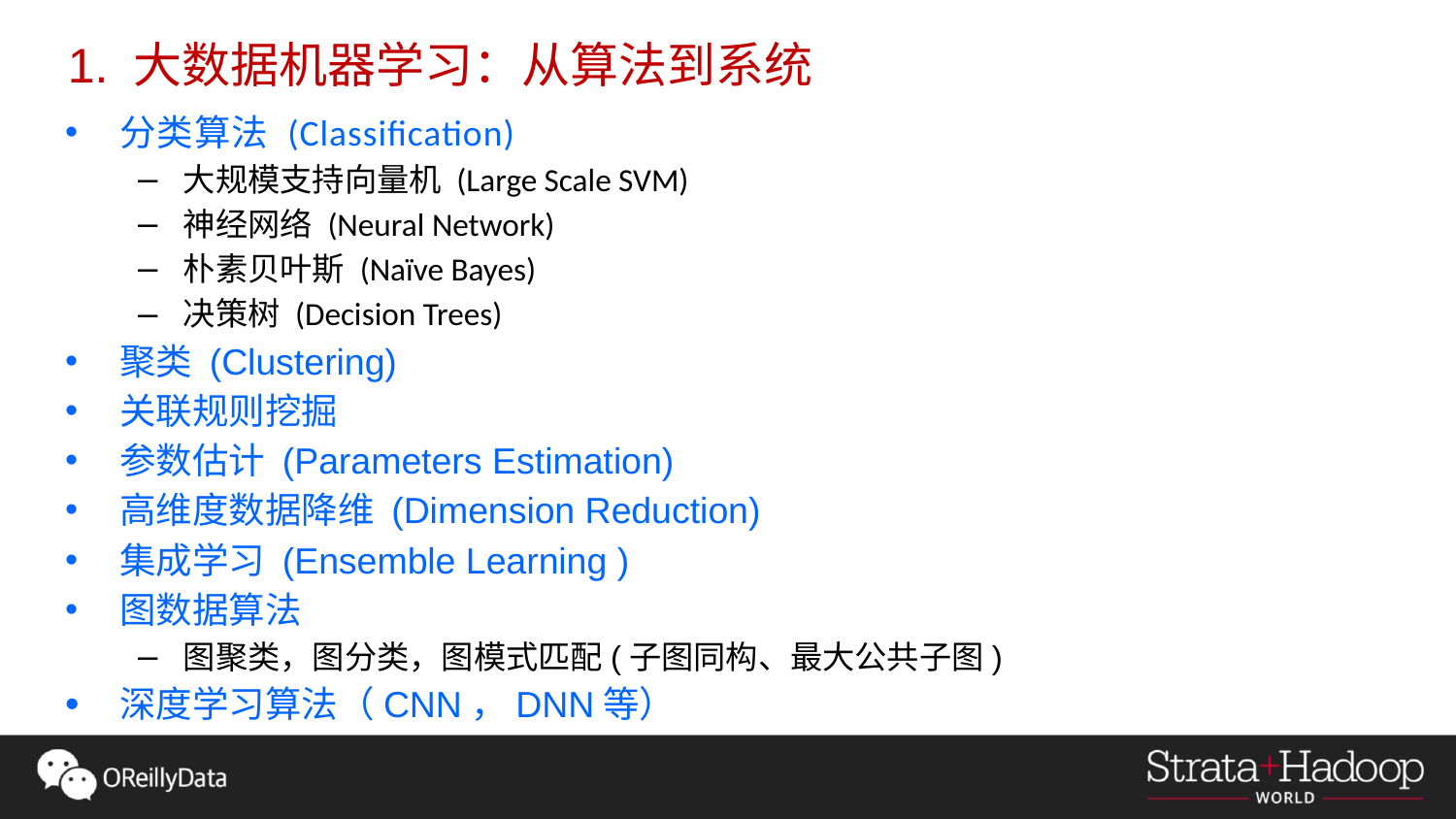

1. 大数据机器学习：从算法到系统
分类算法 (Classification)
大规模支持向量机 (Large Scale SVM)
神经网络 (Neural Network)
朴素贝叶斯 (Naïve Bayes)
决策树 (Decision Trees)
聚类 (Clustering)
关联规则挖掘
参数估计 (Parameters Estimation)
高维度数据降维 (Dimension Reduction)
集成学习 (Ensemble Learning )
图数据算法
图聚类，图分类，图模式匹配(子图同构、最大公共子图)
深度学习算法（CNN，DNN等）